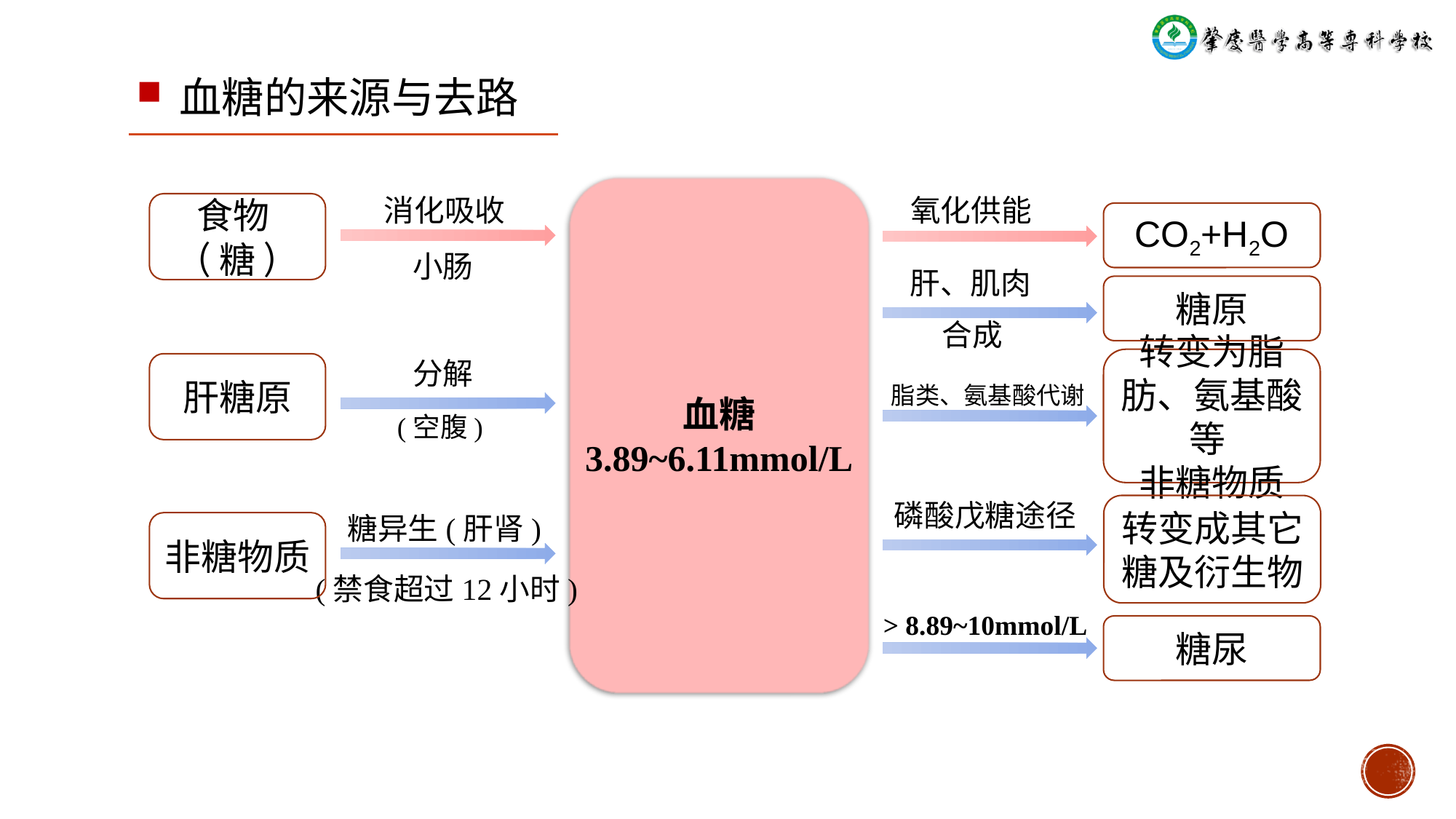

血糖的来源与去路
血糖
3.89~6.11mmol/L
消化吸收
氧化供能
食物(糖)
CO2+H2O

小肠
肝、肌肉
糖原

合成
分解
转变为脂肪、氨基酸等
非糖物质
肝糖原
脂类、氨基酸代谢

(空腹)

磷酸戊糖途径
转变成其它
糖及衍生物
糖异生(肝肾)
非糖物质

(禁食超过12小时)
> 8.89~10mmol/L
糖尿